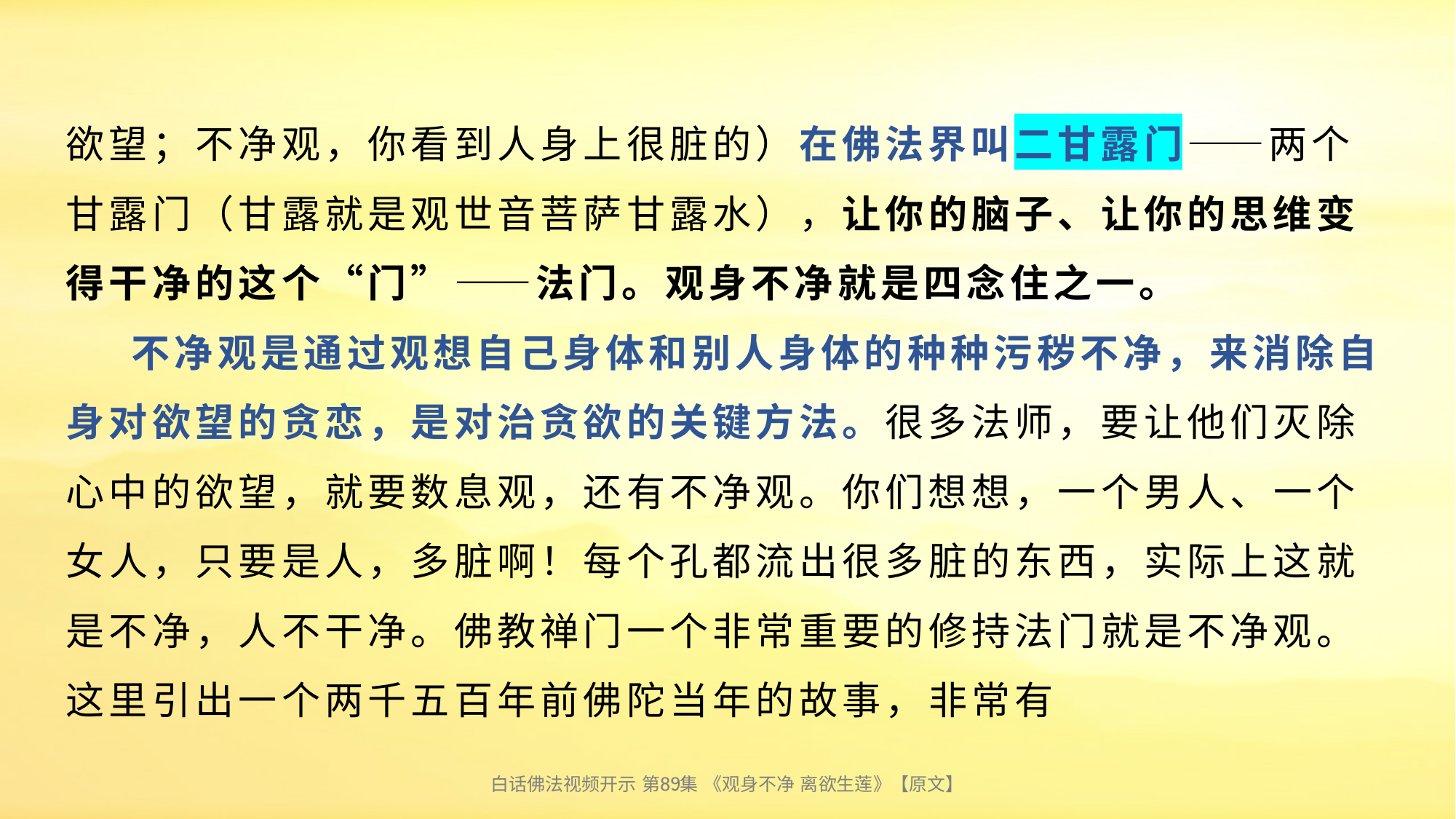

# 欲望；不净观，你看到人身上很脏的）在佛法界叫二甘露门——两个甘露门（甘露就是观世音菩萨甘露水），让你的脑子、让你的思维变得干净的这个“门”——法门。观身不净就是四念住之一。 不净观是通过观想自己身体和别人身体的种种污秽不净，来消除自身对欲望的贪恋，是对治贪欲的关键方法。很多法师，要让他们灭除心中的欲望，就要数息观，还有不净观。你们想想，一个男人、一个女人，只要是人，多脏啊！每个孔都流出很多脏的东西，实际上这就是不净，人不干净。佛教禅门一个非常重要的修持法门就是不净观。这里引出一个两千五百年前佛陀当年的故事，非常有
白话佛法视频开示 第89集 《观身不净 离欲生莲》【原文】